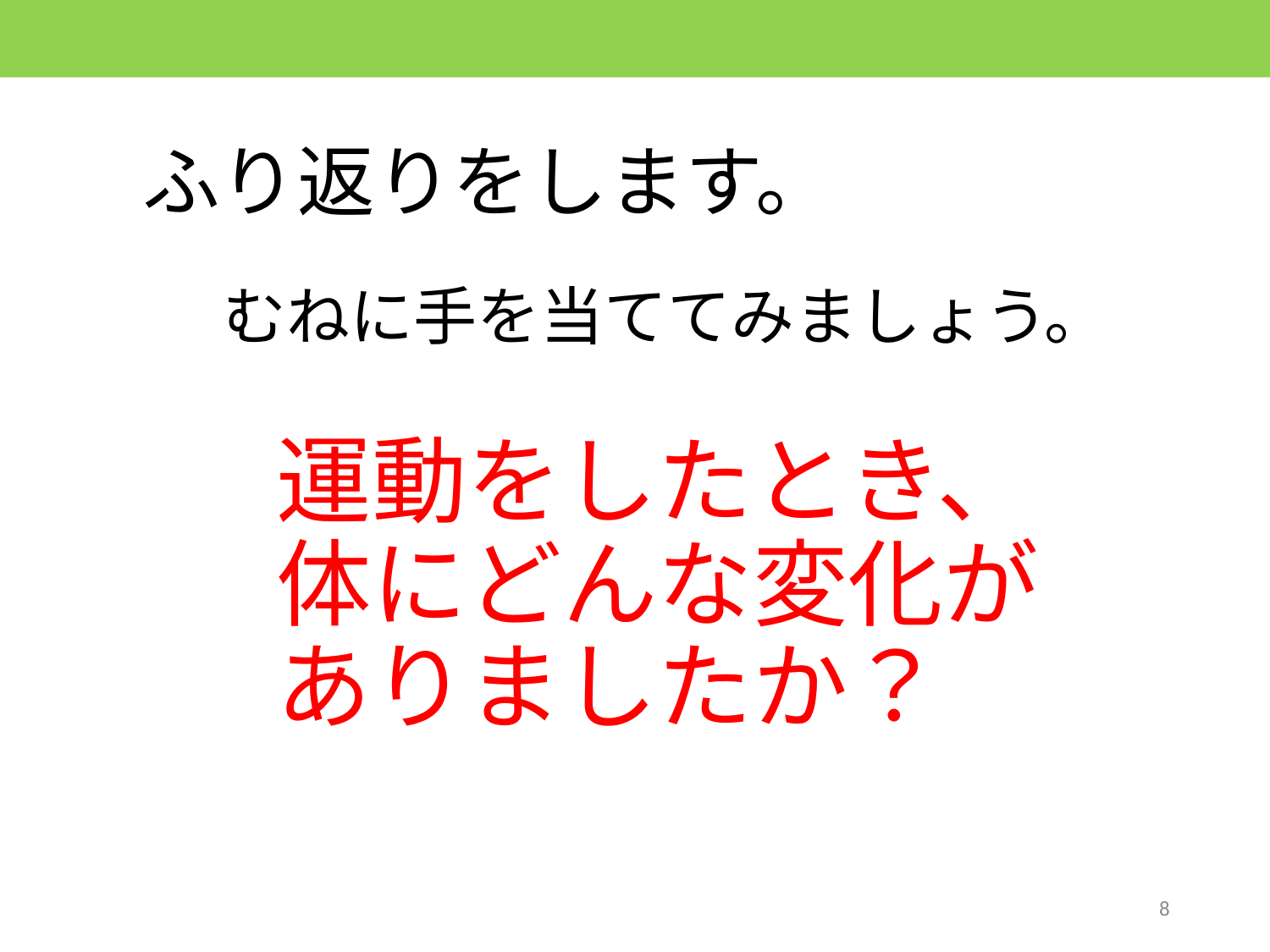

ふり返りをします。
　むねに手を当ててみましょう。
# 運動をしたとき、 体にどんな変化が ありましたか？
8